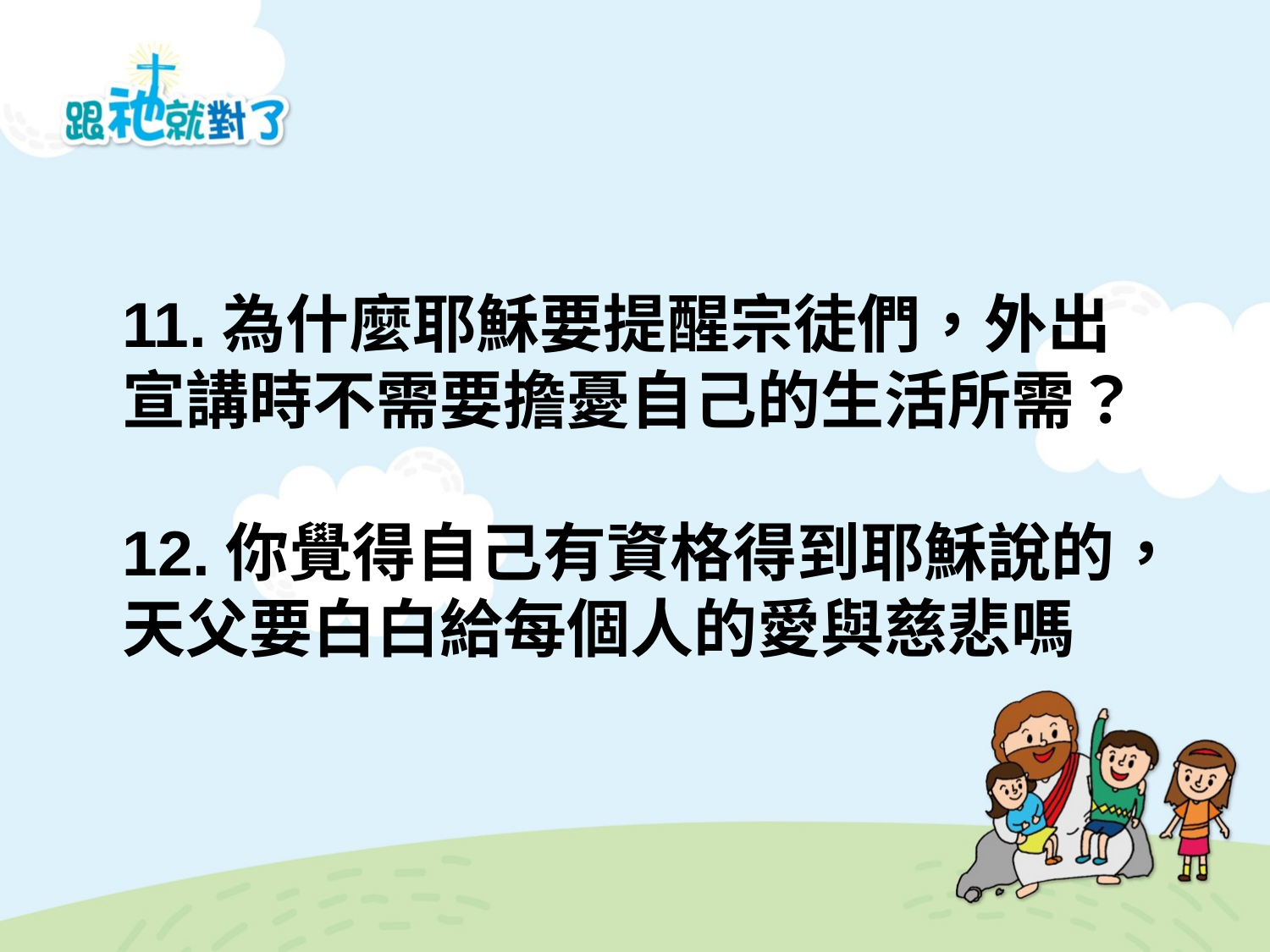

11.為什麼耶穌要提醒宗徒們，外出宣講時不需要擔憂自己的生活所需？

12.你覺得自己有資格得到耶穌說的，天父要白白給每個人的愛與慈悲嗎